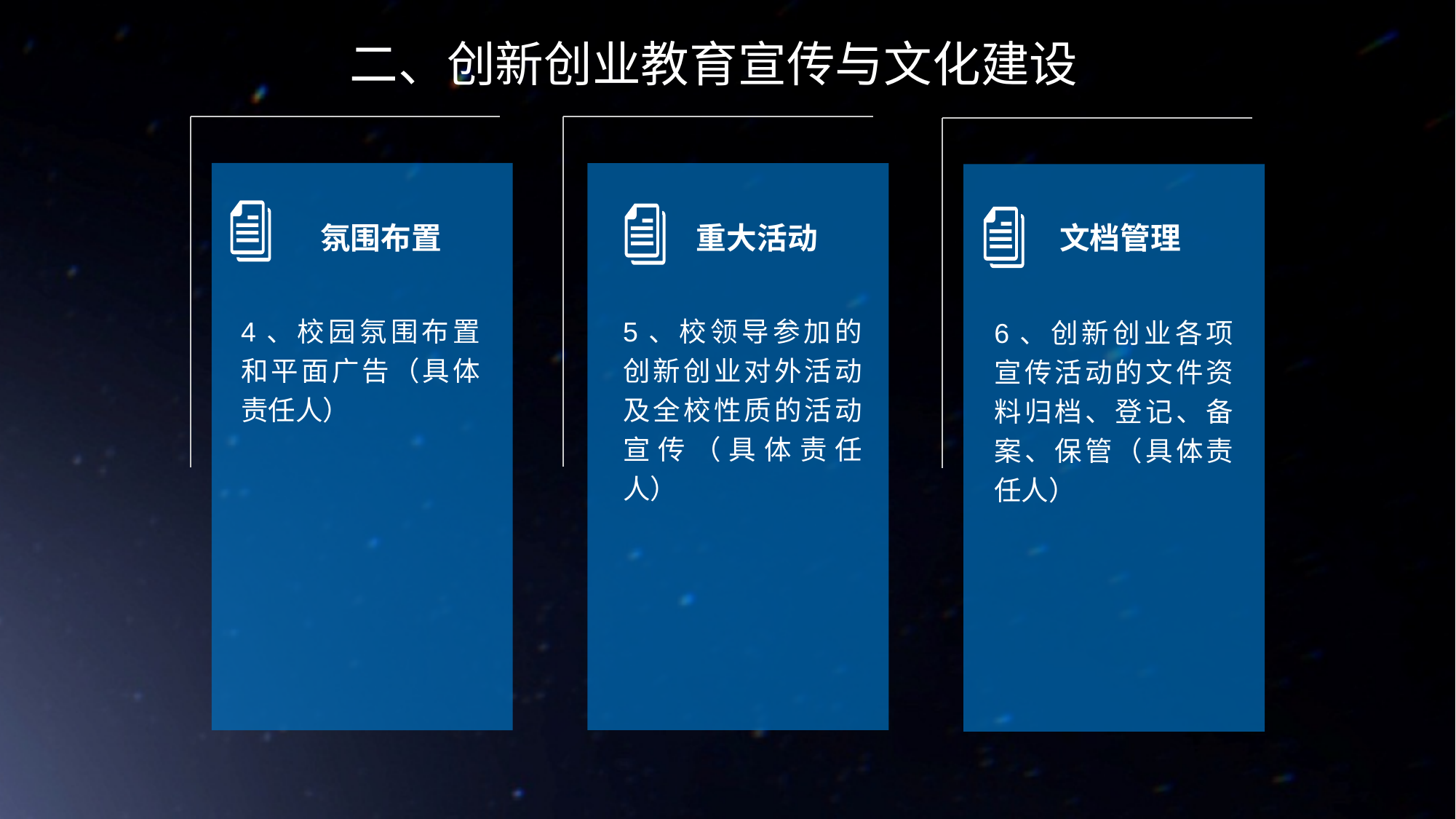

二、创新创业教育宣传与文化建设

4、校园氛围布置和平面广告（具体责任人）

氛围布置

重大活动
文档管理
5、校领导参加的创新创业对外活动及全校性质的活动宣传（具体责任人）
6、创新创业各项宣传活动的文件资料归档、登记、备案、保管（具体责任人）